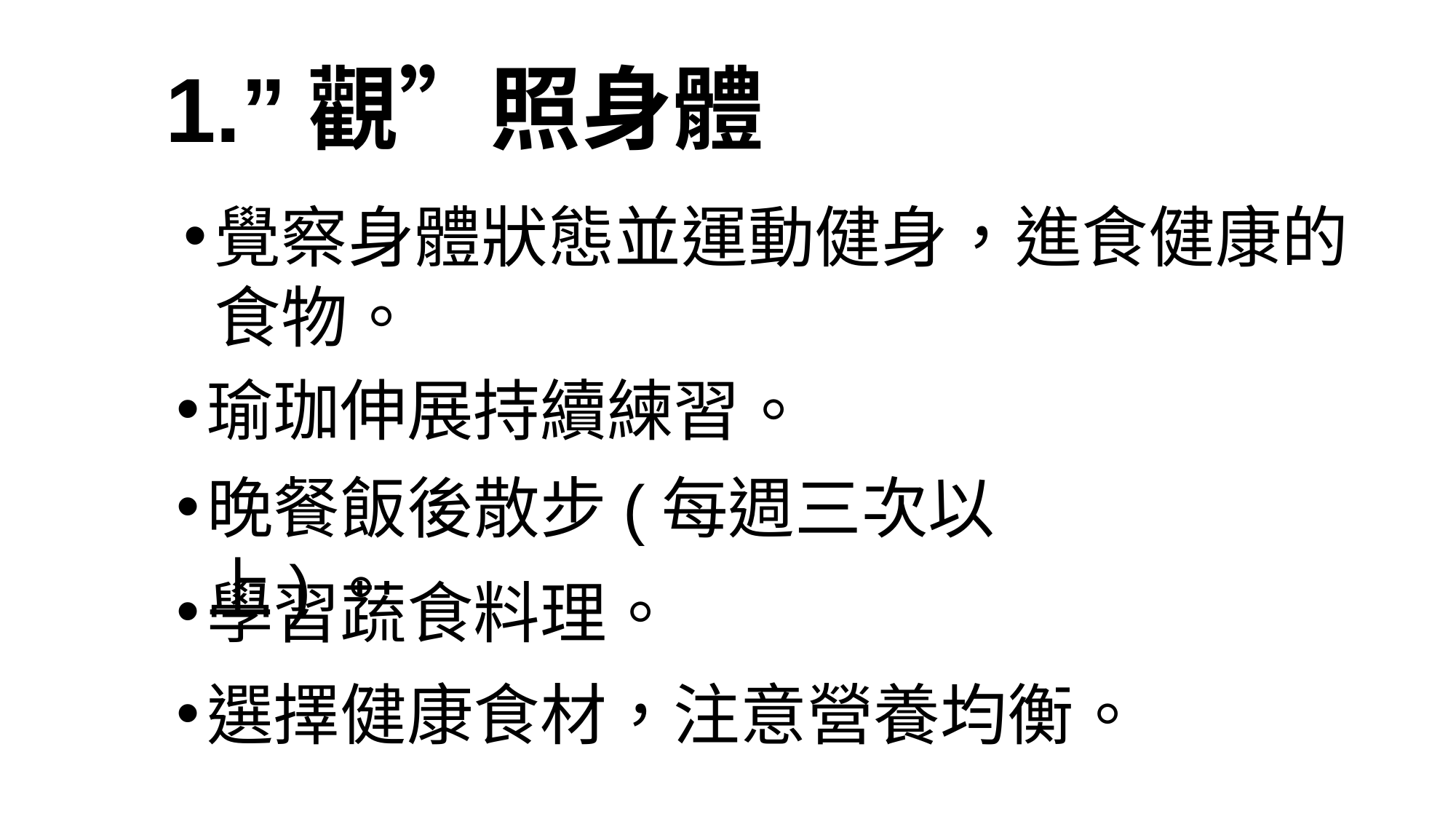

# 1.”觀”照身體
覺察身體狀態並運動健身，進食健康的食物。
瑜珈伸展持續練習。
晚餐飯後散步(每週三次以上)。
學習蔬食料理。
選擇健康食材，注意營養均衡。